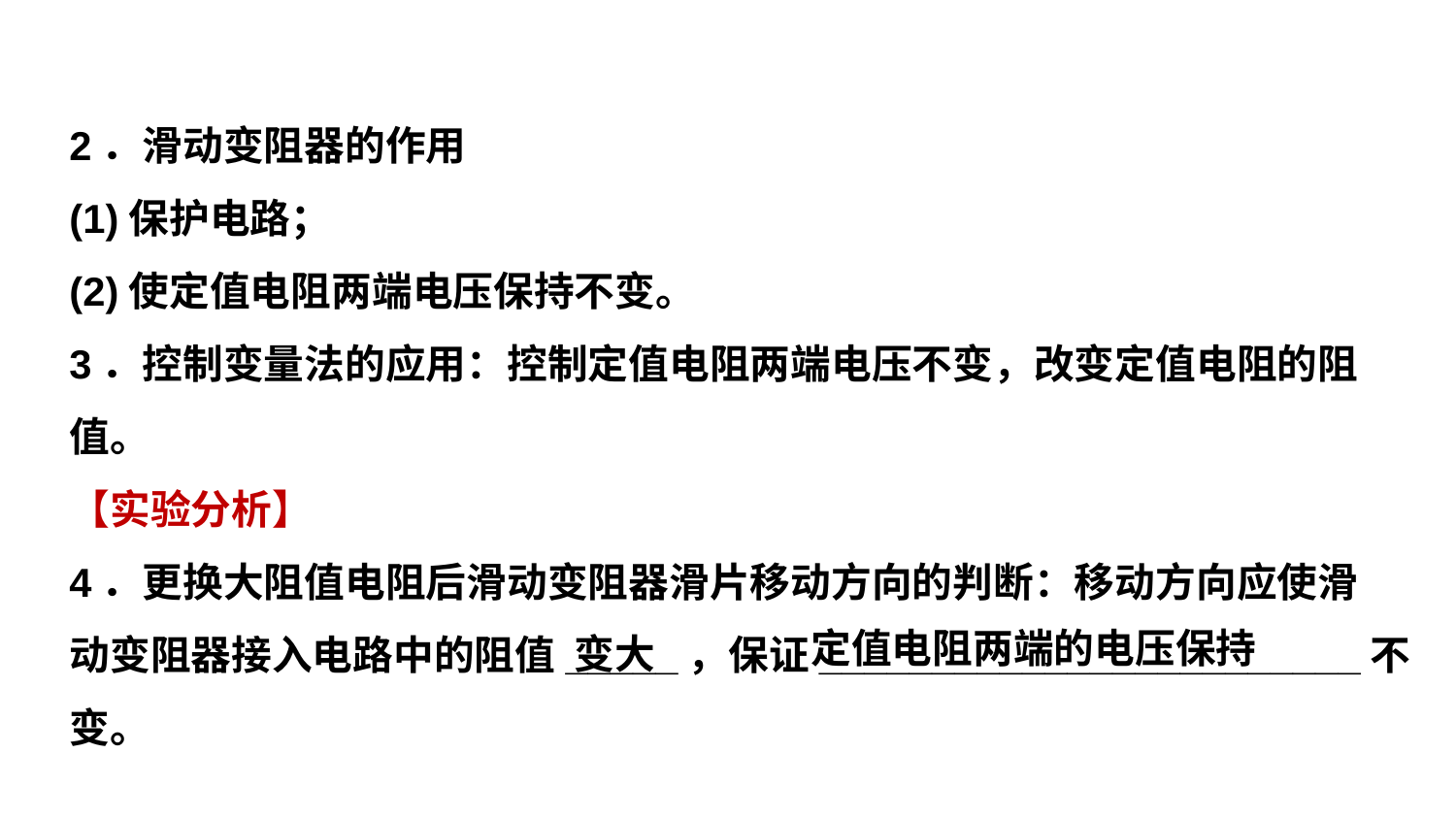

2．滑动变阻器的作用
(1)保护电路；
(2)使定值电阻两端电压保持不变。
3．控制变量法的应用：控制定值电阻两端电压不变，改变定值电阻的阻
值。
【实验分析】
4．更换大阻值电阻后滑动变阻器滑片移动方向的判断：移动方向应使滑
动变阻器接入电路中的阻值_____，保证________________________不变。
定值电阻两端的电压保持
变大